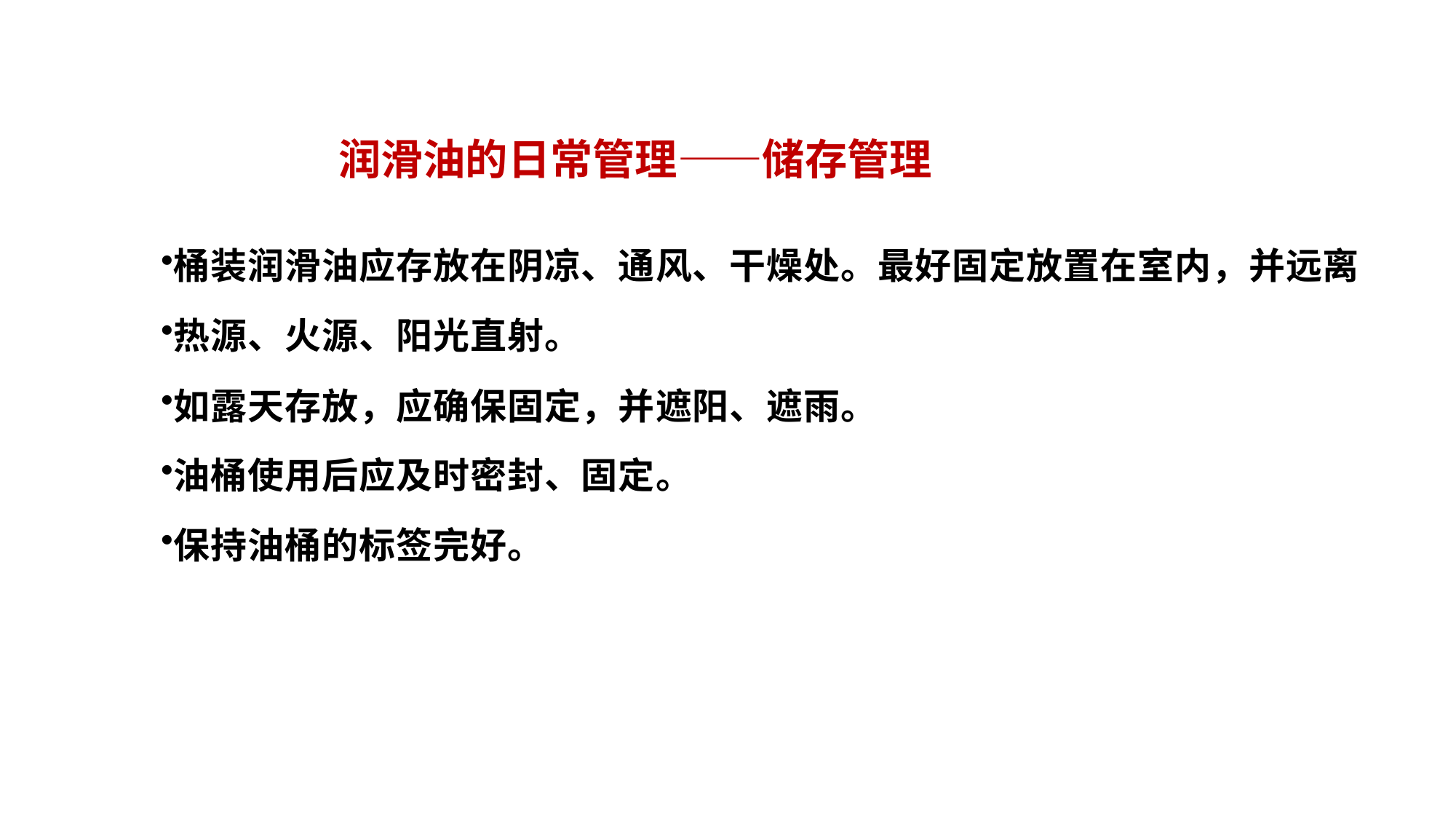

润滑油的日常管理——储存管理
桶装润滑油应存放在阴凉、通风、干燥处。最好固定放置在室内，并远离
热源、火源、阳光直射。
如露天存放，应确保固定，并遮阳、遮雨。
油桶使用后应及时密封、固定。
保持油桶的标签完好。